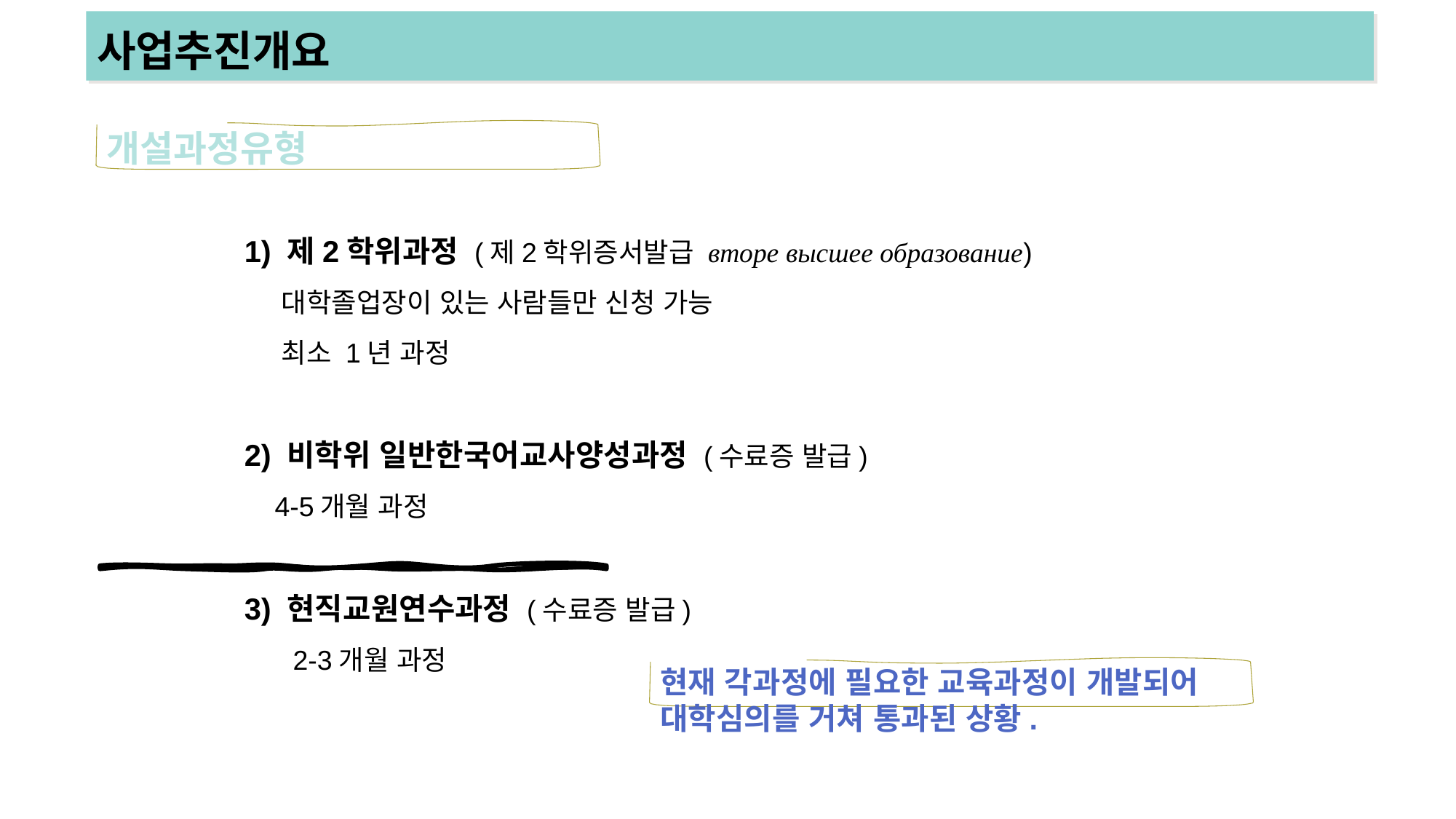

사업추진개요
개설과정유형
1) 제2학위과정 (제2학위증서발급 вторе высшее образование)
    대학졸업장이 있는 사람들만 신청 가능
    최소 1년 과정

2) 비학위 일반한국어교사양성과정 (수료증 발급)
    4-5개월 과정

3) 현직교원연수과정 (수료증 발급)
2-3개월 과정
현재 각과정에 필요한 교육과정이 개발되어 대학심의를 거쳐 통과된 상황.